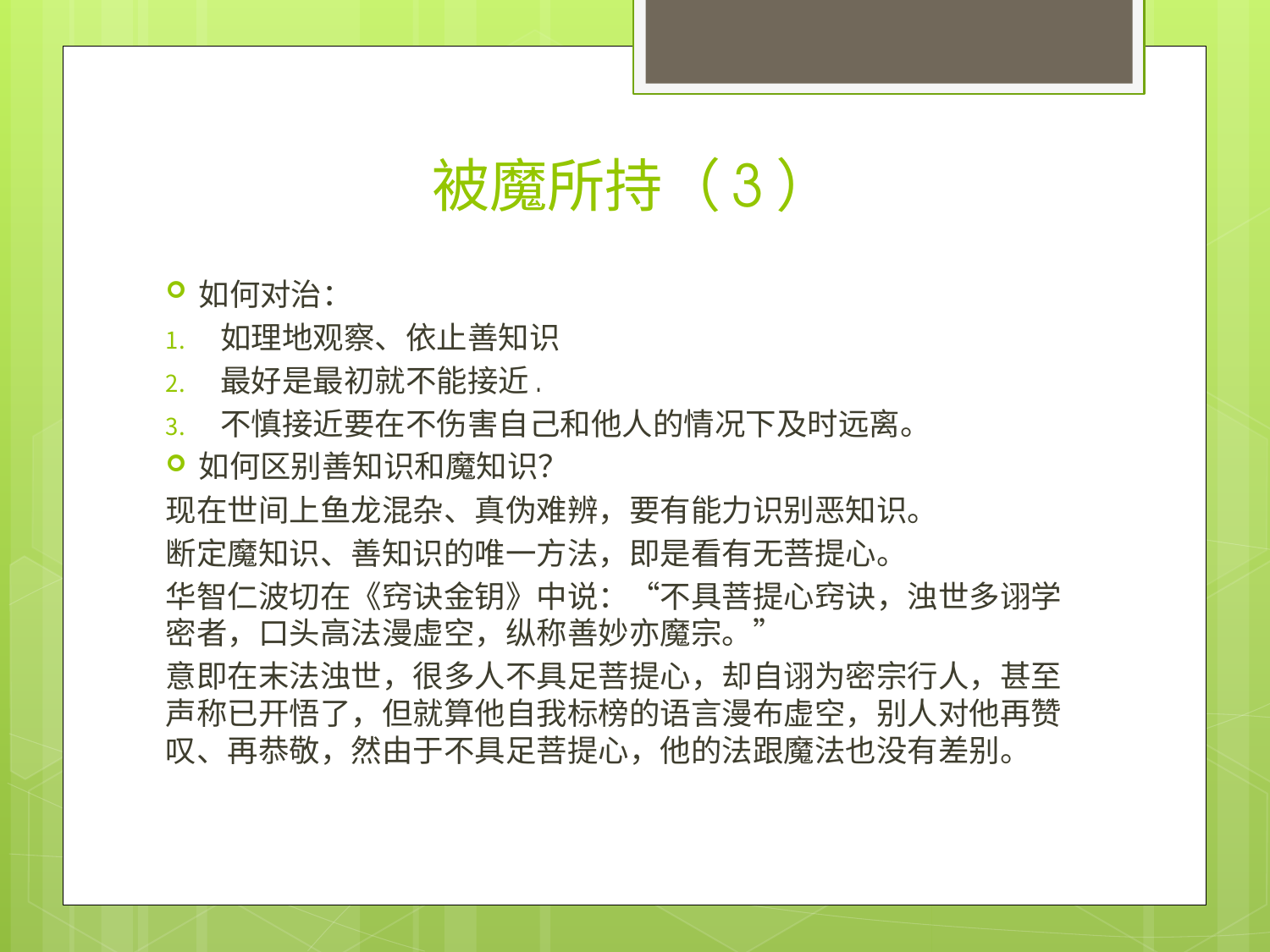

# 被魔所持（3）

如何对治：
如理地观察、依止善知识
最好是最初就不能接近.
不慎接近要在不伤害自己和他人的情况下及时远离。
如何区别善知识和魔知识？
现在世间上鱼龙混杂、真伪难辨，要有能力识别恶知识。
断定魔知识、善知识的唯一方法，即是看有无菩提心。
华智仁波切在《窍诀金钥》中说：“不具菩提心窍诀，浊世多诩学密者，口头高法漫虚空，纵称善妙亦魔宗。”
意即在末法浊世，很多人不具足菩提心，却自诩为密宗行人，甚至声称已开悟了，但就算他自我标榜的语言漫布虚空，别人对他再赞叹、再恭敬，然由于不具足菩提心，他的法跟魔法也没有差别。